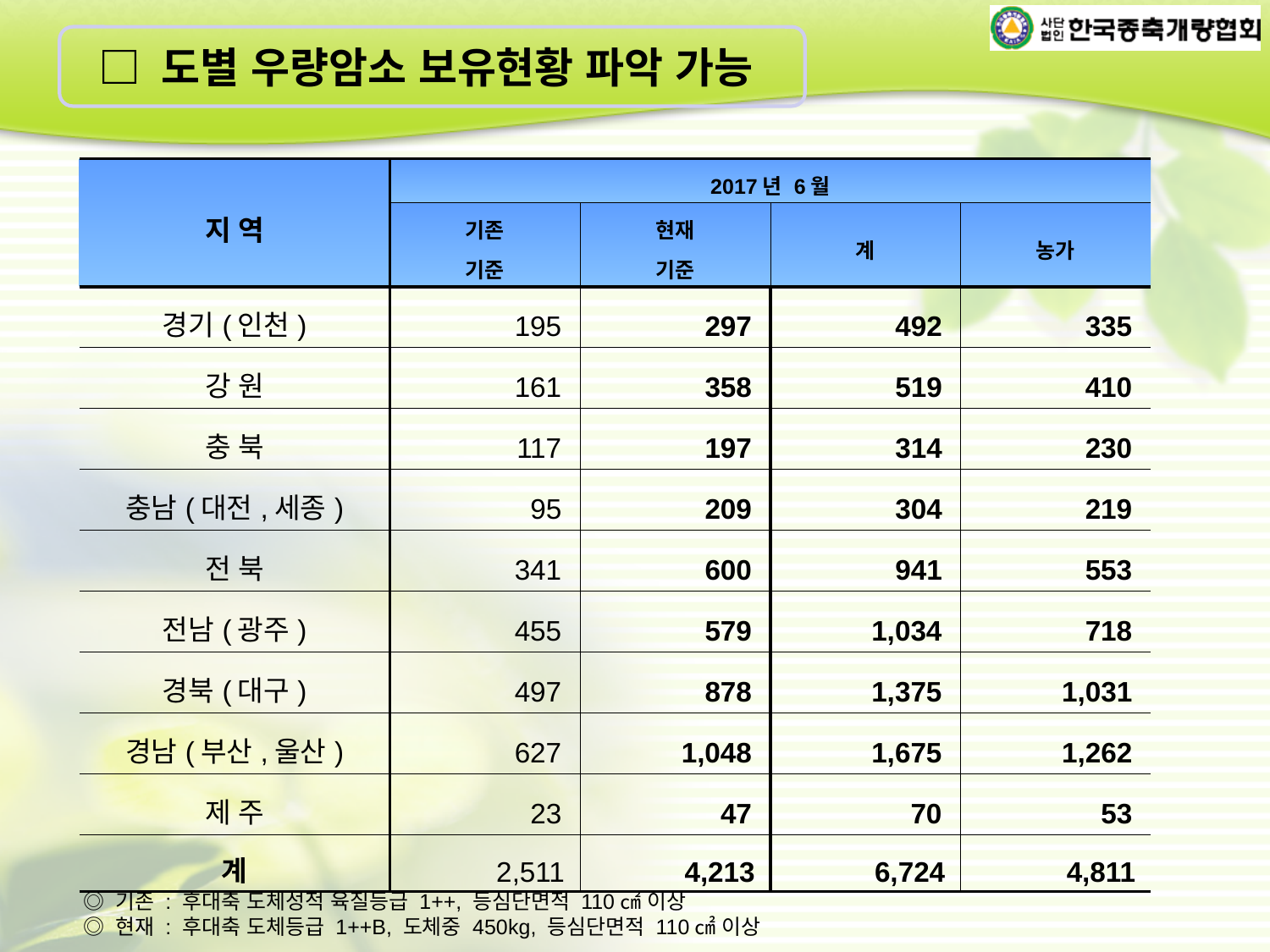

□ 도별 우량암소 보유현황 파악 가능
| 지 역 | 2017년 6월 |  |  |  |
| --- | --- | --- | --- | --- |
|  | 기존 기준 | 현재 기준 | 계 | 농가 |
| 경기(인천) | 195 | 297 | 492 | 335 |
| 강 원 | 161 | 358 | 519 | 410 |
| 충 북 | 117 | 197 | 314 | 230 |
| 충남(대전,세종) | 95 | 209 | 304 | 219 |
| 전 북 | 341 | 600 | 941 | 553 |
| 전남(광주) | 455 | 579 | 1,034 | 718 |
| 경북(대구) | 497 | 878 | 1,375 | 1,031 |
| 경남(부산,울산) | 627 | 1,048 | 1,675 | 1,262 |
| 제 주 | 23 | 47 | 70 | 53 |
| 계 | 2,511 | 4,213 | 6,724 | 4,811 |

◎ 기존 : 후대축 도체성적 육질등급 1++, 등심단면적 110㎠ 이상
◎ 현재 : 후대축 도체등급 1++B, 도체중 450kg, 등심단면적 110㎠ 이상